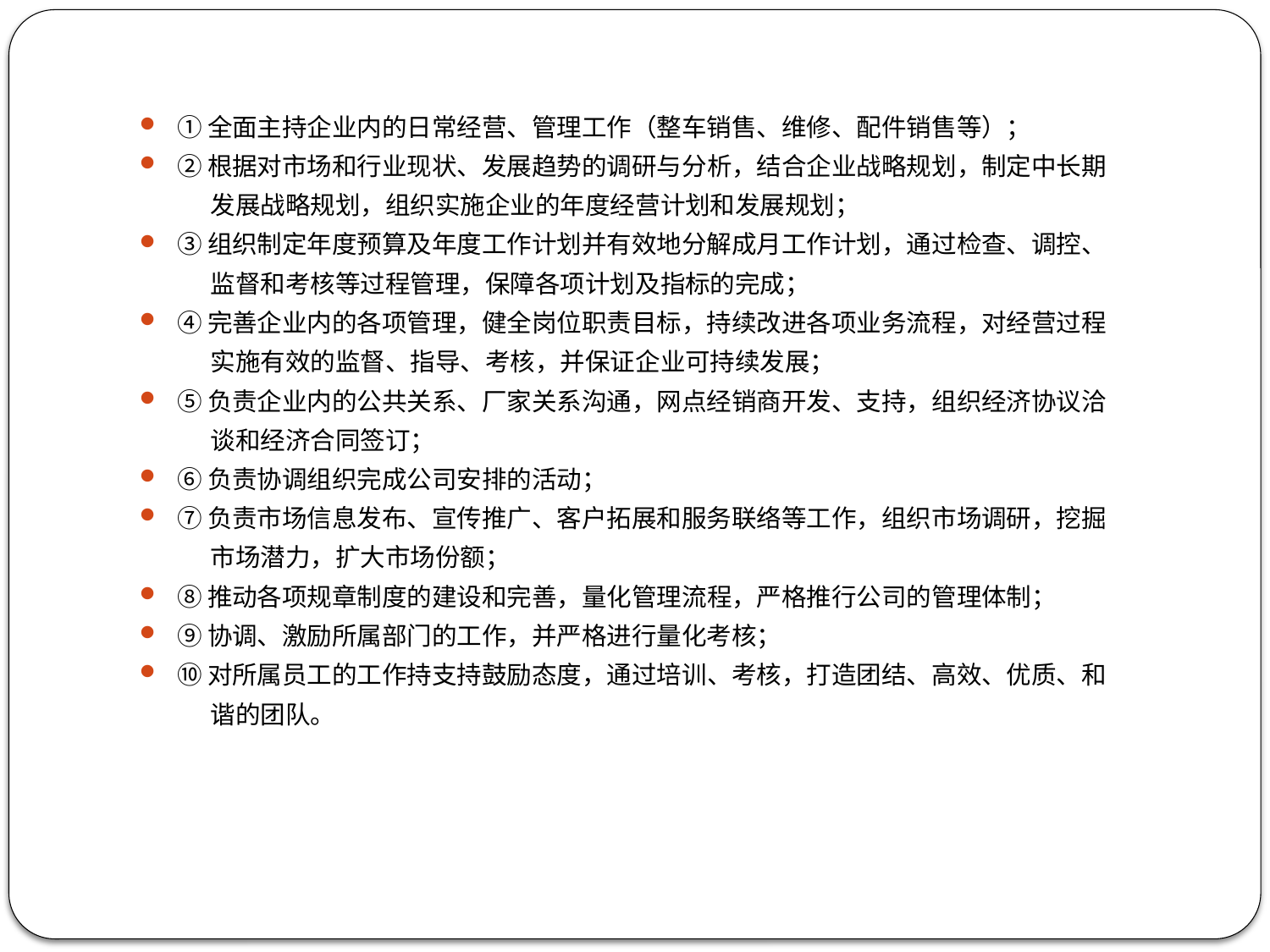

①全面主持企业内的日常经营、管理工作（整车销售、维修、配件销售等）；
②根据对市场和行业现状、发展趋势的调研与分析，结合企业战略规划，制定中长期
            发展战略规划，组织实施企业的年度经营计划和发展规划；
③组织制定年度预算及年度工作计划并有效地分解成月工作计划，通过检查、调控、
            监督和考核等过程管理，保障各项计划及指标的完成；
④完善企业内的各项管理，健全岗位职责目标，持续改进各项业务流程，对经营过程
            实施有效的监督、指导、考核，并保证企业可持续发展；
⑤负责企业内的公共关系、厂家关系沟通，网点经销商开发、支持，组织经济协议洽
            谈和经济合同签订；
⑥负责协调组织完成公司安排的活动；
⑦负责市场信息发布、宣传推广、客户拓展和服务联络等工作，组织市场调研，挖掘
            市场潜力，扩大市场份额；
⑧推动各项规章制度的建设和完善，量化管理流程，严格推行公司的管理体制；
⑨协调、激励所属部门的工作，并严格进行量化考核；
⑩对所属员工的工作持支持鼓励态度，通过培训、考核，打造团结、高效、优质、和
            谐的团队。